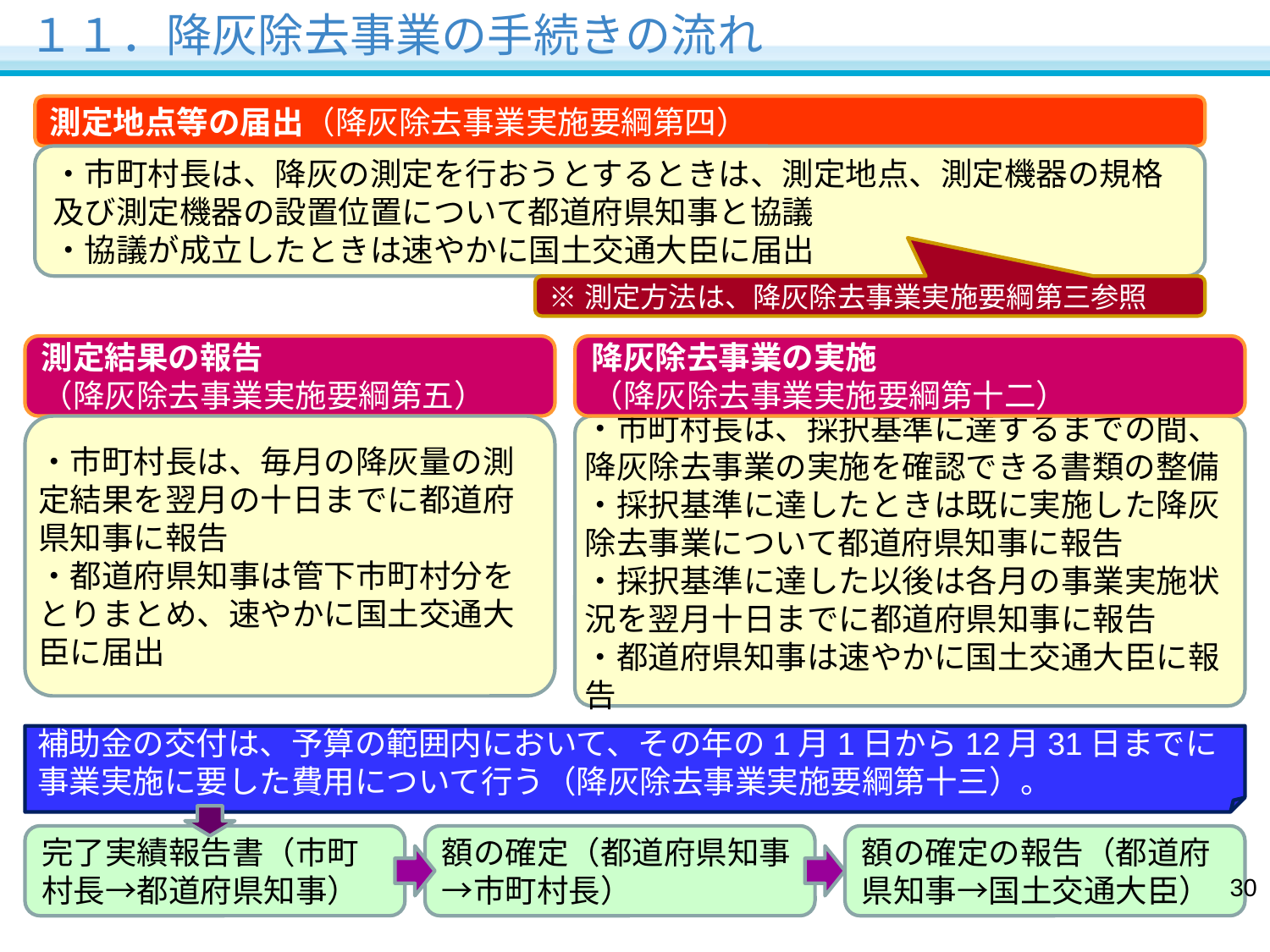

１１．降灰除去事業の手続きの流れ
測定地点等の届出（降灰除去事業実施要綱第四）
・市町村長は、降灰の測定を行おうとするときは、測定地点、測定機器の規格及び測定機器の設置位置について都道府県知事と協議
・協議が成立したときは速やかに国土交通大臣に届出
※測定方法は、降灰除去事業実施要綱第三参照
測定結果の報告
（降灰除去事業実施要綱第五）
降灰除去事業の実施
（降灰除去事業実施要綱第十二）
・市町村長は、毎月の降灰量の測定結果を翌月の十日までに都道府県知事に報告
・都道府県知事は管下市町村分をとりまとめ、速やかに国土交通大臣に届出
・市町村長は、採択基準に達するまでの間、降灰除去事業の実施を確認できる書類の整備
・採択基準に達したときは既に実施した降灰除去事業について都道府県知事に報告
・採択基準に達した以後は各月の事業実施状況を翌月十日までに都道府県知事に報告
・都道府県知事は速やかに国土交通大臣に報告
補助金の交付は、予算の範囲内において、その年の1月1日から12月31日までに事業実施に要した費用について行う（降灰除去事業実施要綱第十三）。

完了実績報告書（市町村長→都道府県知事）
額の確定（都道府県知事→市町村長）
額の確定の報告（都道府県知事→国土交通大臣）

30